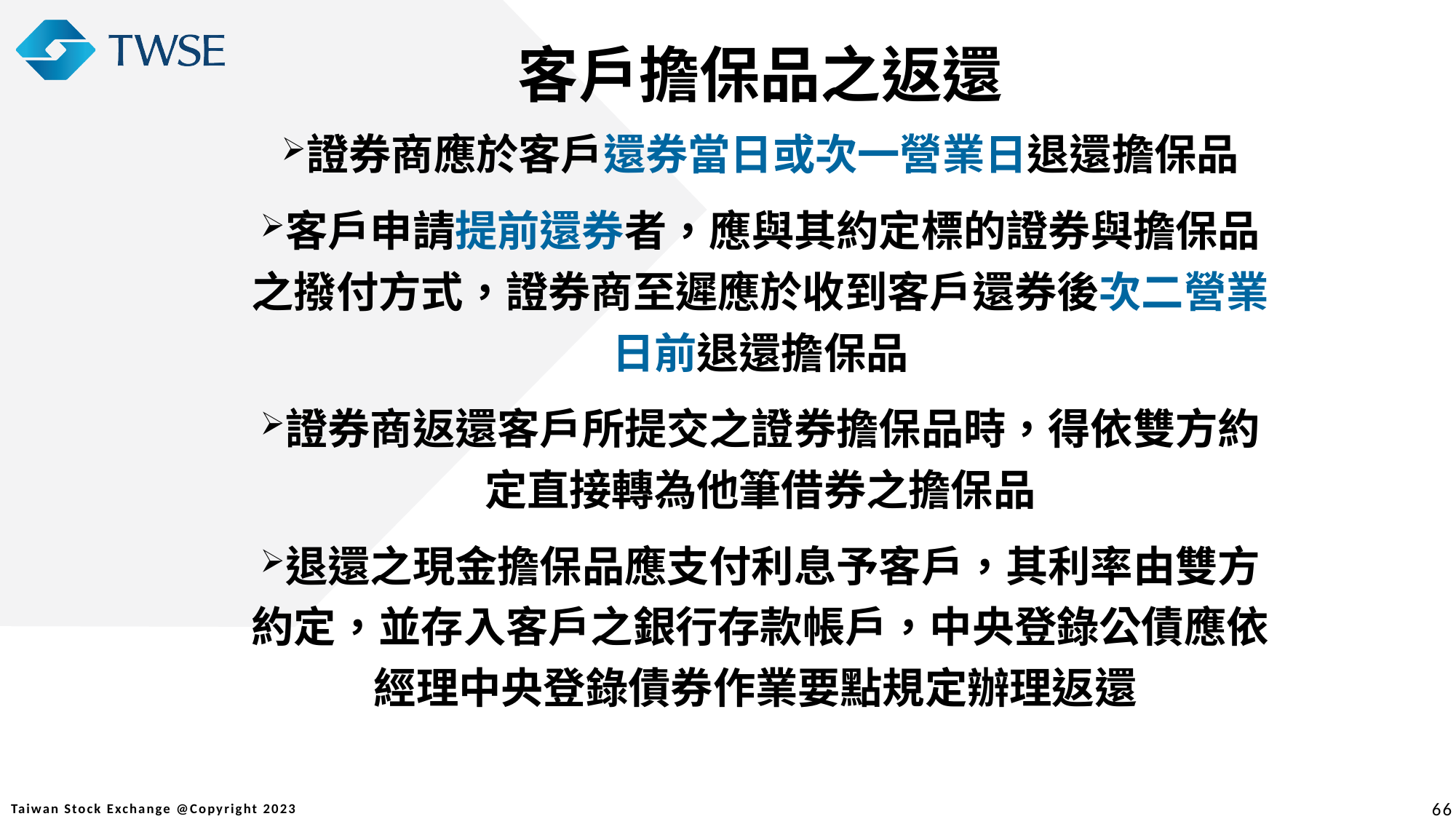

客戶擔保品之返還
證券商應於客戶還券當日或次一營業日退還擔保品
客戶申請提前還券者，應與其約定標的證券與擔保品之撥付方式，證券商至遲應於收到客戶還券後次二營業日前退還擔保品
證券商返還客戶所提交之證券擔保品時，得依雙方約定直接轉為他筆借券之擔保品
退還之現金擔保品應支付利息予客戶，其利率由雙方約定，並存入客戶之銀行存款帳戶，中央登錄公債應依經理中央登錄債券作業要點規定辦理返還

66